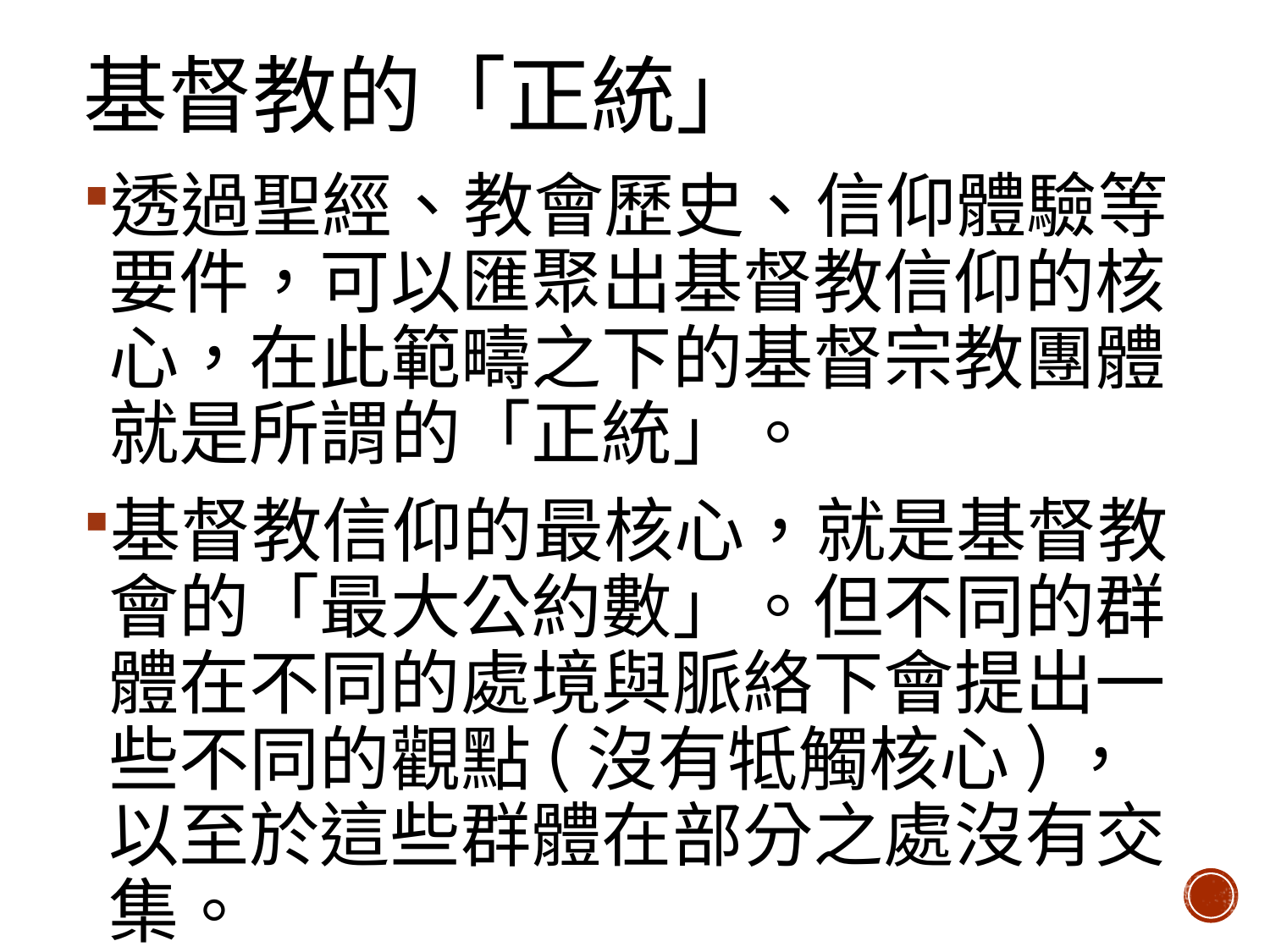

# 基督教的「正統」
透過聖經、教會歷史、信仰體驗等要件，可以匯聚出基督教信仰的核心，在此範疇之下的基督宗教團體就是所謂的「正統」。
基督教信仰的最核心，就是基督教會的「最大公約數」。但不同的群體在不同的處境與脈絡下會提出一些不同的觀點(沒有牴觸核心)，以至於這些群體在部分之處沒有交集。